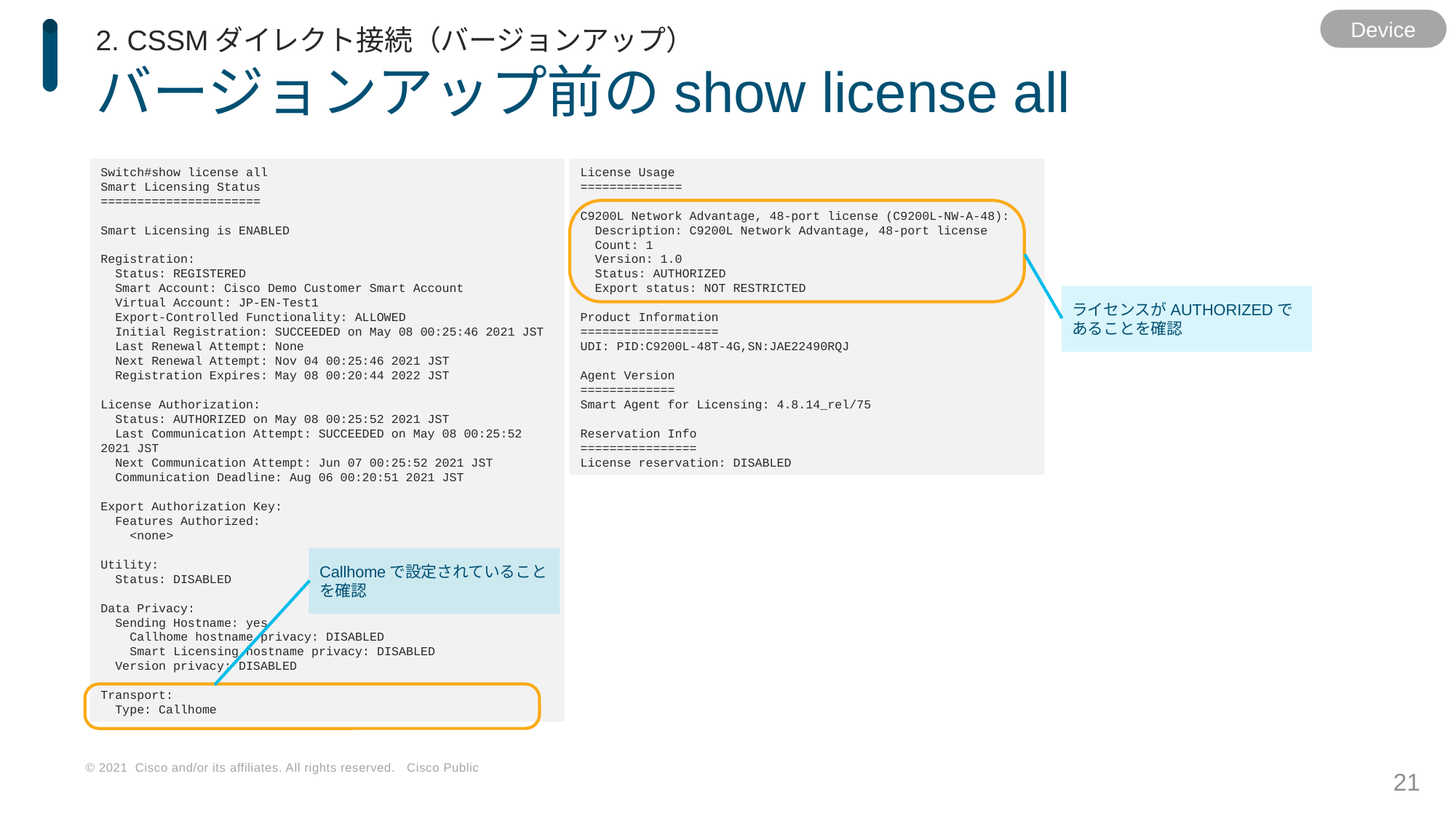

2. CSSMダイレクト接続（バージョンアップ）
Device
# バージョンアップ前のshow license all
Switch#show license all
Smart Licensing Status
======================

Smart Licensing is ENABLED

Registration:
  Status: REGISTERED
  Smart Account: Cisco Demo Customer Smart Account
  Virtual Account: JP-EN-Test1
  Export-Controlled Functionality: ALLOWED
  Initial Registration: SUCCEEDED on May 08 00:25:46 2021 JST
  Last Renewal Attempt: None
  Next Renewal Attempt: Nov 04 00:25:46 2021 JST
  Registration Expires: May 08 00:20:44 2022 JST

License Authorization:
  Status: AUTHORIZED on May 08 00:25:52 2021 JST
  Last Communication Attempt: SUCCEEDED on May 08 00:25:52 2021 JST
  Next Communication Attempt: Jun 07 00:25:52 2021 JST
  Communication Deadline: Aug 06 00:20:51 2021 JST

Export Authorization Key:
  Features Authorized:
    <none>

Utility:
  Status: DISABLED

Data Privacy:
  Sending Hostname: yes
    Callhome hostname privacy: DISABLED
    Smart Licensing hostname privacy: DISABLED
  Version privacy: DISABLED

Transport:
  Type: Callhome
License Usage
==============

C9200L Network Advantage, 48-port license (C9200L-NW-A-48):
  Description: C9200L Network Advantage, 48-port license
  Count: 1
  Version: 1.0
  Status: AUTHORIZED
  Export status: NOT RESTRICTED

Product Information
===================
UDI: PID:C9200L-48T-4G,SN:JAE22490RQJ

Agent Version
=============
Smart Agent for Licensing: 4.8.14_rel/75

Reservation Info
================
License reservation: DISABLED

ライセンスがAUTHORIZEDであることを確認
Callhomeで設定されていることを確認

21